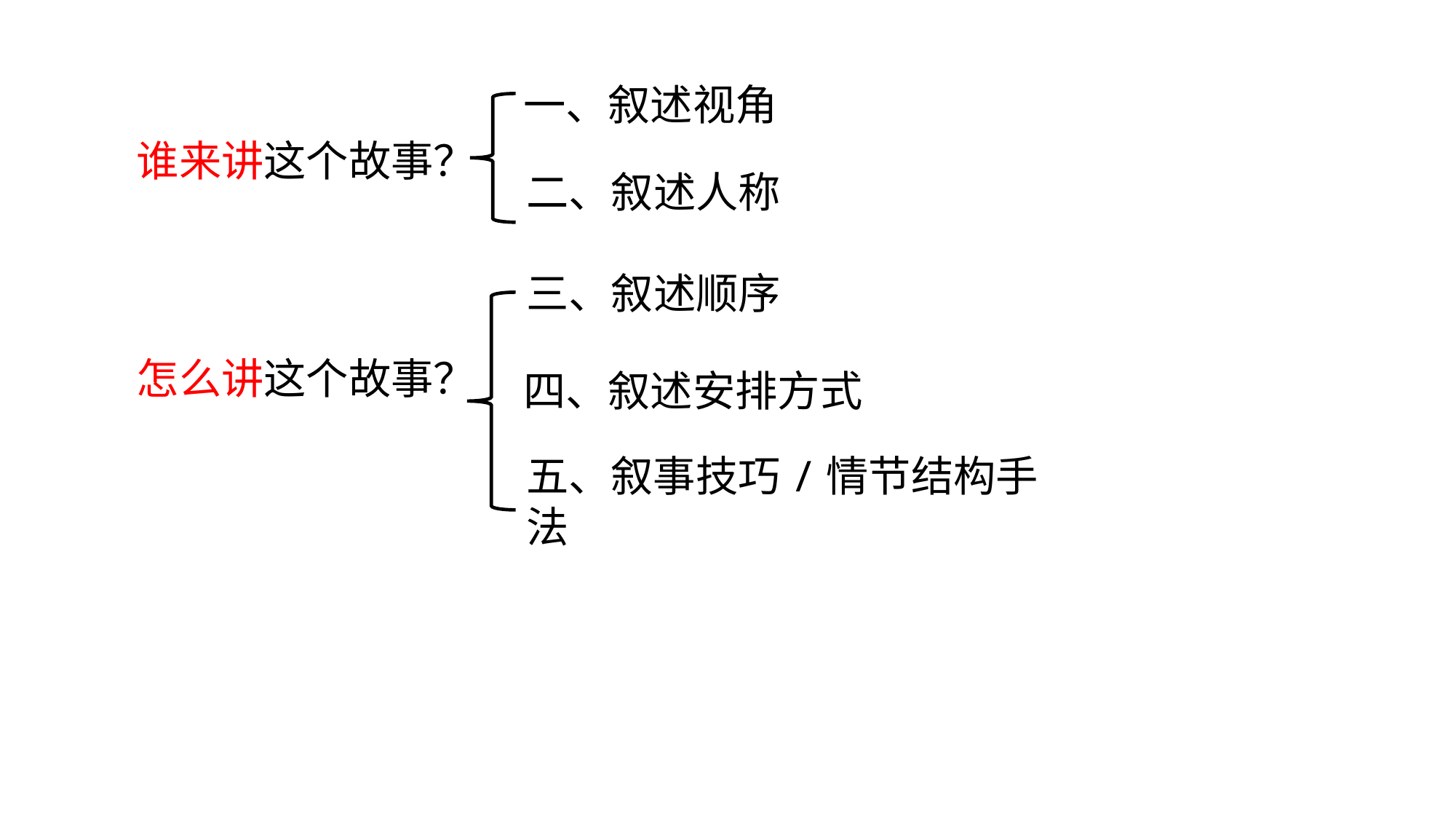

一、叙述视角

谁来讲这个故事？
二、叙述人称
三、叙述顺序

怎么讲这个故事？

四、叙述安排方式
五、叙事技巧/情节结构手法